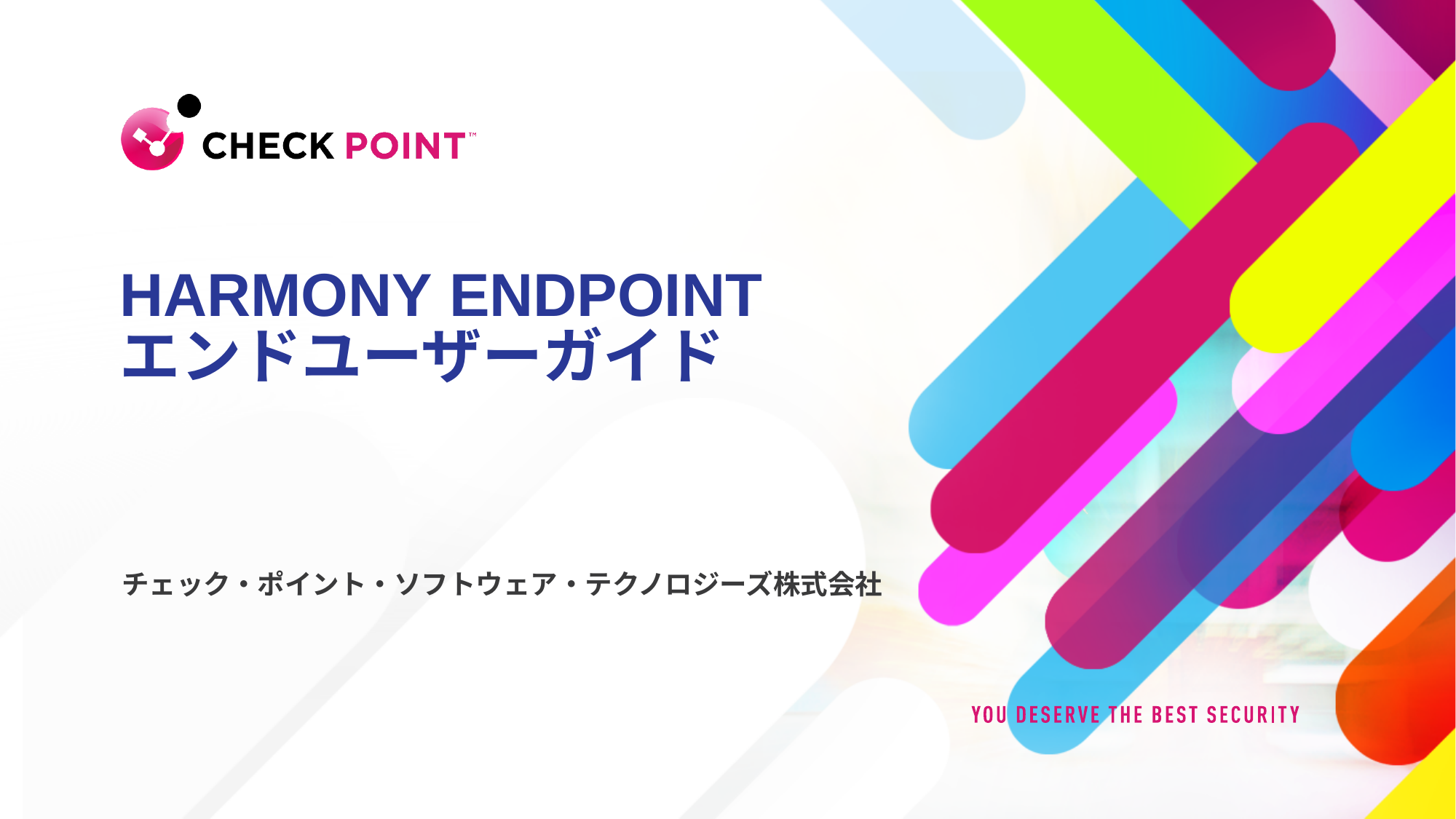

Harmony Endpoint
エンドユーザーガイド
チェック・ポイント・ソフトウェア・テクノロジーズ株式会社

 [Internal Use] for Check Point employees​